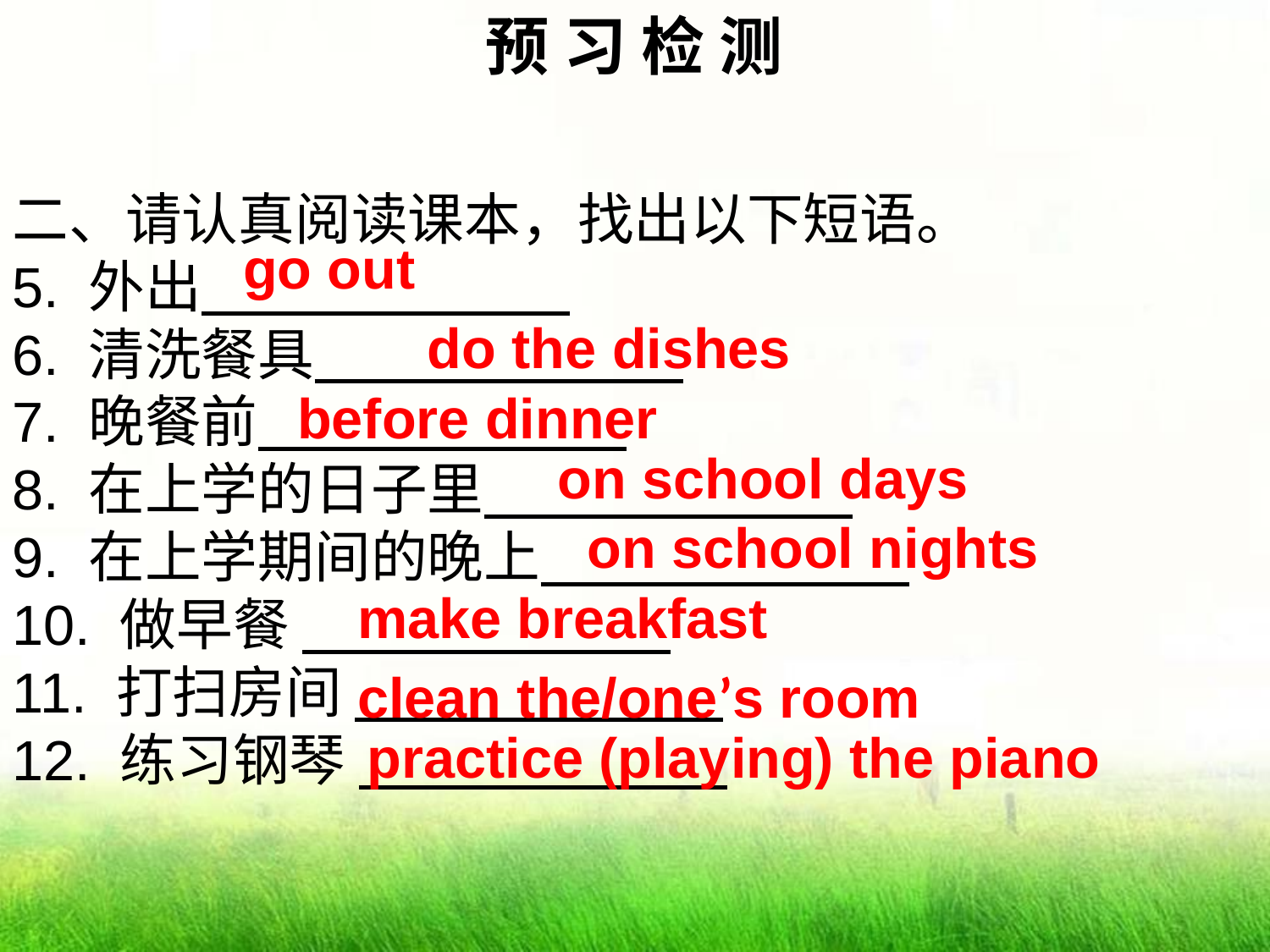

预 习 检 测

二、请认真阅读课本，找出以下短语。
5. 外出
6. 清洗餐具
7. 晚餐前
8. 在上学的日子里
9. 在上学期间的晚上
10. 做早餐
11. 打扫房间
12. 练习钢琴
 go out
do the dishes
before dinner
on school days
on school nights
make breakfast
clean the/one’s room
practice (playing) the piano